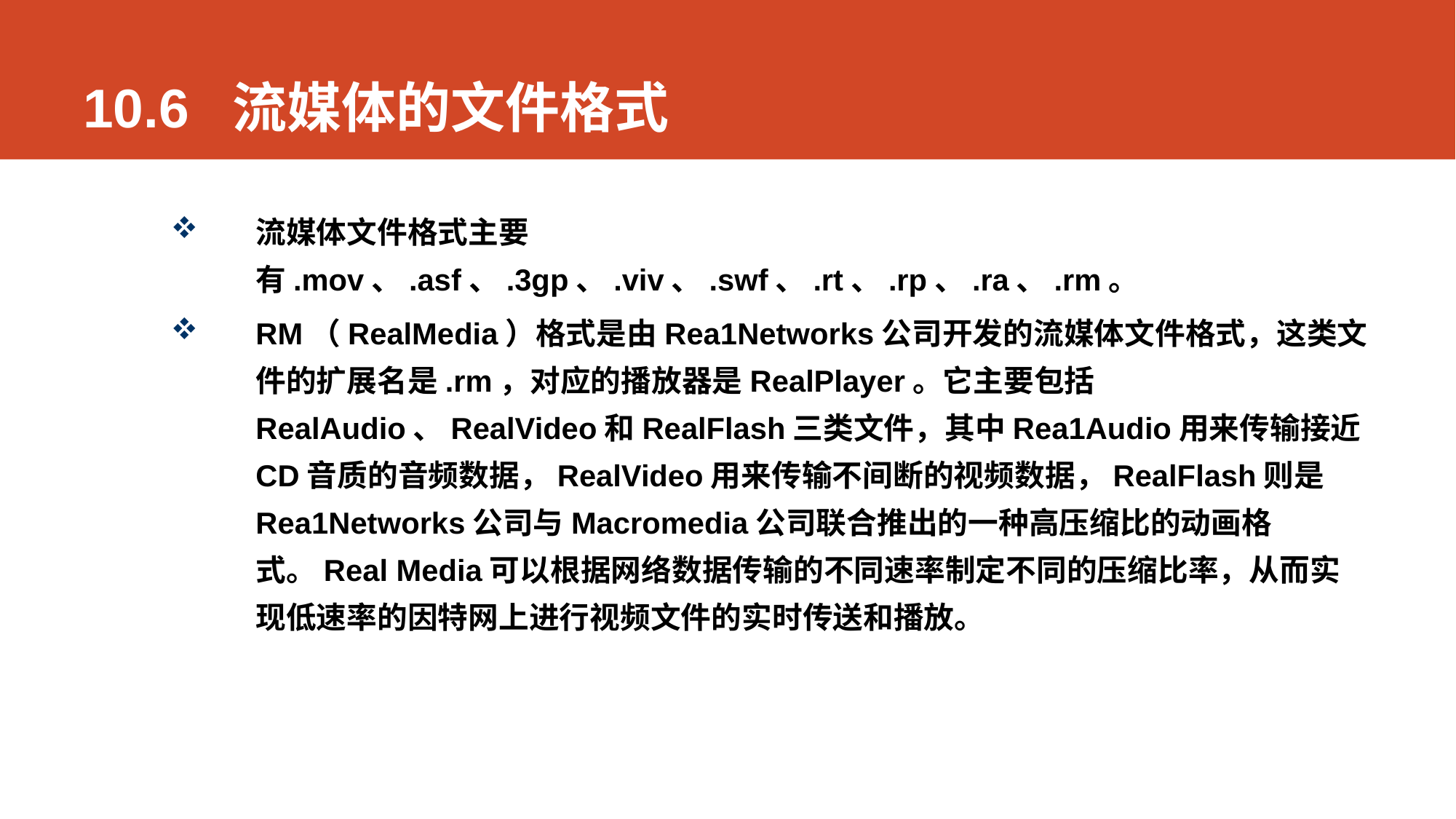

# 10.6  流媒体的文件格式
流媒体文件格式主要有.mov、.asf、.3gp、.viv、.swf、.rt、.rp、.ra、.rm。
RM（RealMedia）格式是由Rea1Networks公司开发的流媒体文件格式，这类文件的扩展名是.rm，对应的播放器是RealPlayer。它主要包括RealAudio、RealVideo和RealFlash三类文件，其中Rea1Audio用来传输接近CD音质的音频数据，RealVideo用来传输不间断的视频数据，RealFlash则是Rea1Networks公司与Macromedia公司联合推出的一种高压缩比的动画格式。Real Media可以根据网络数据传输的不同速率制定不同的压缩比率，从而实现低速率的因特网上进行视频文件的实时传送和播放。